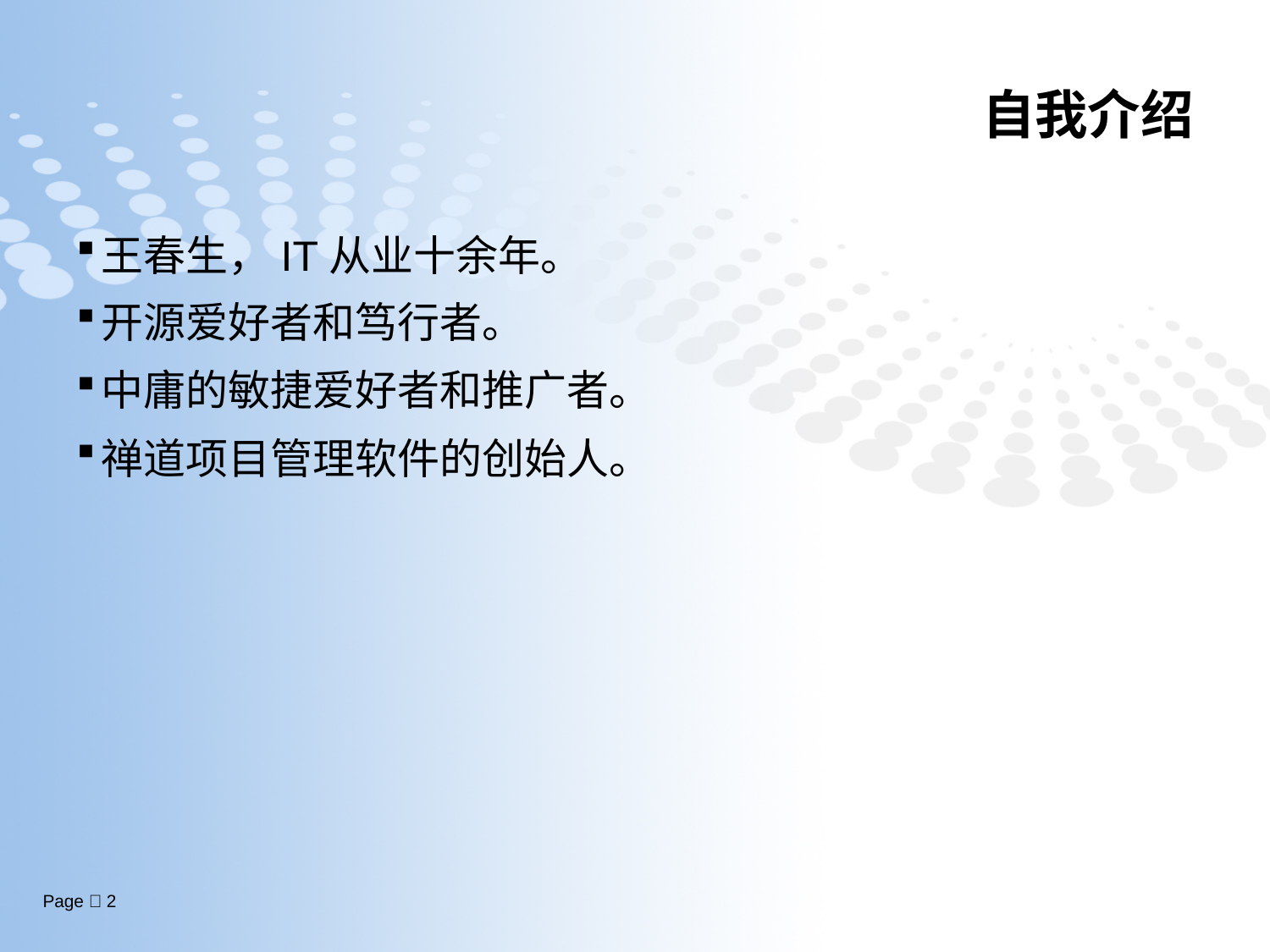

# 自我介绍
王春生，IT从业十余年。
开源爱好者和笃行者。
中庸的敏捷爱好者和推广者。
禅道项目管理软件的创始人。